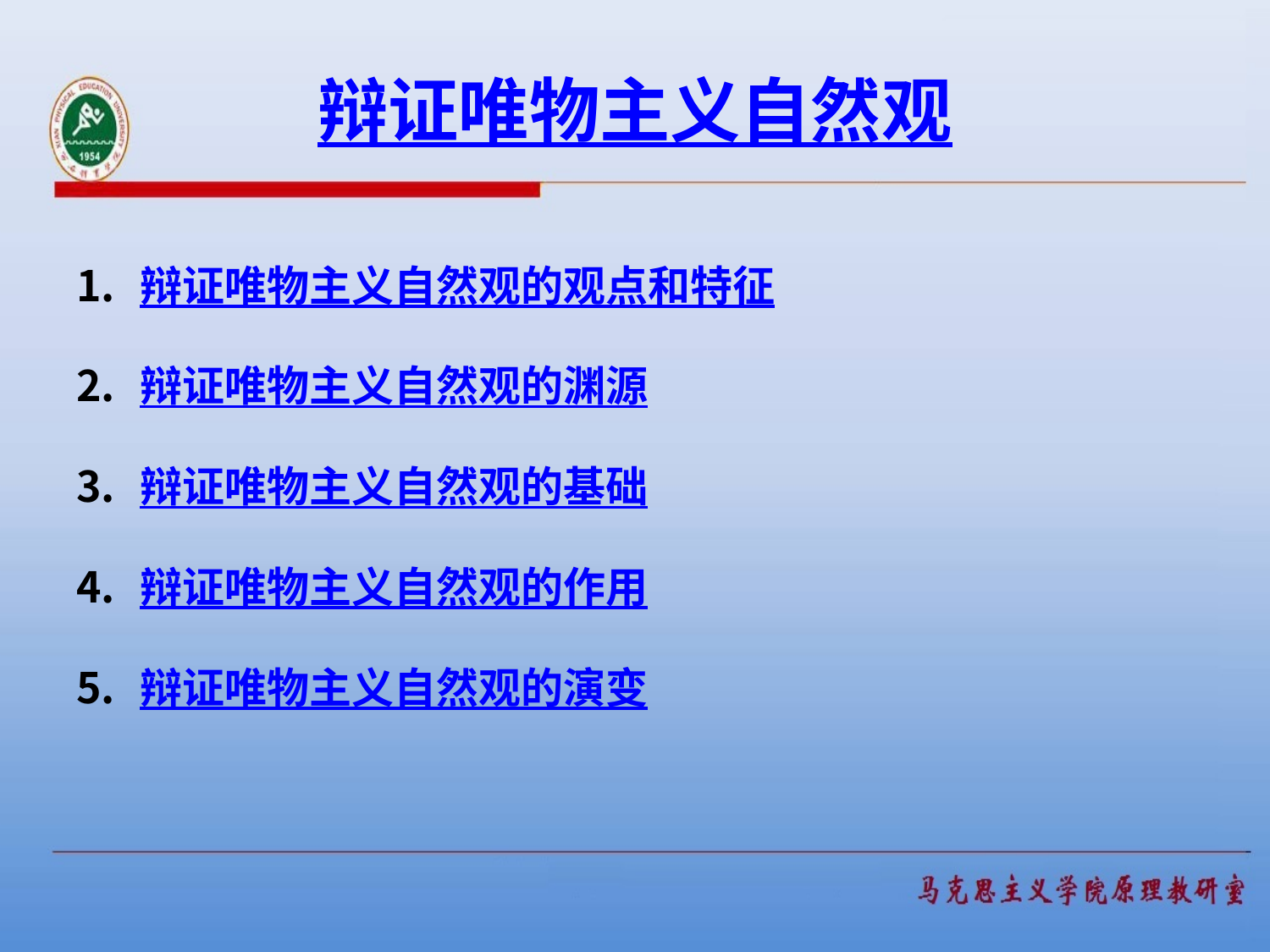

# 辩证唯物主义自然观
辩证唯物主义自然观的观点和特征
辩证唯物主义自然观的渊源
辩证唯物主义自然观的基础
辩证唯物主义自然观的作用
辩证唯物主义自然观的演变